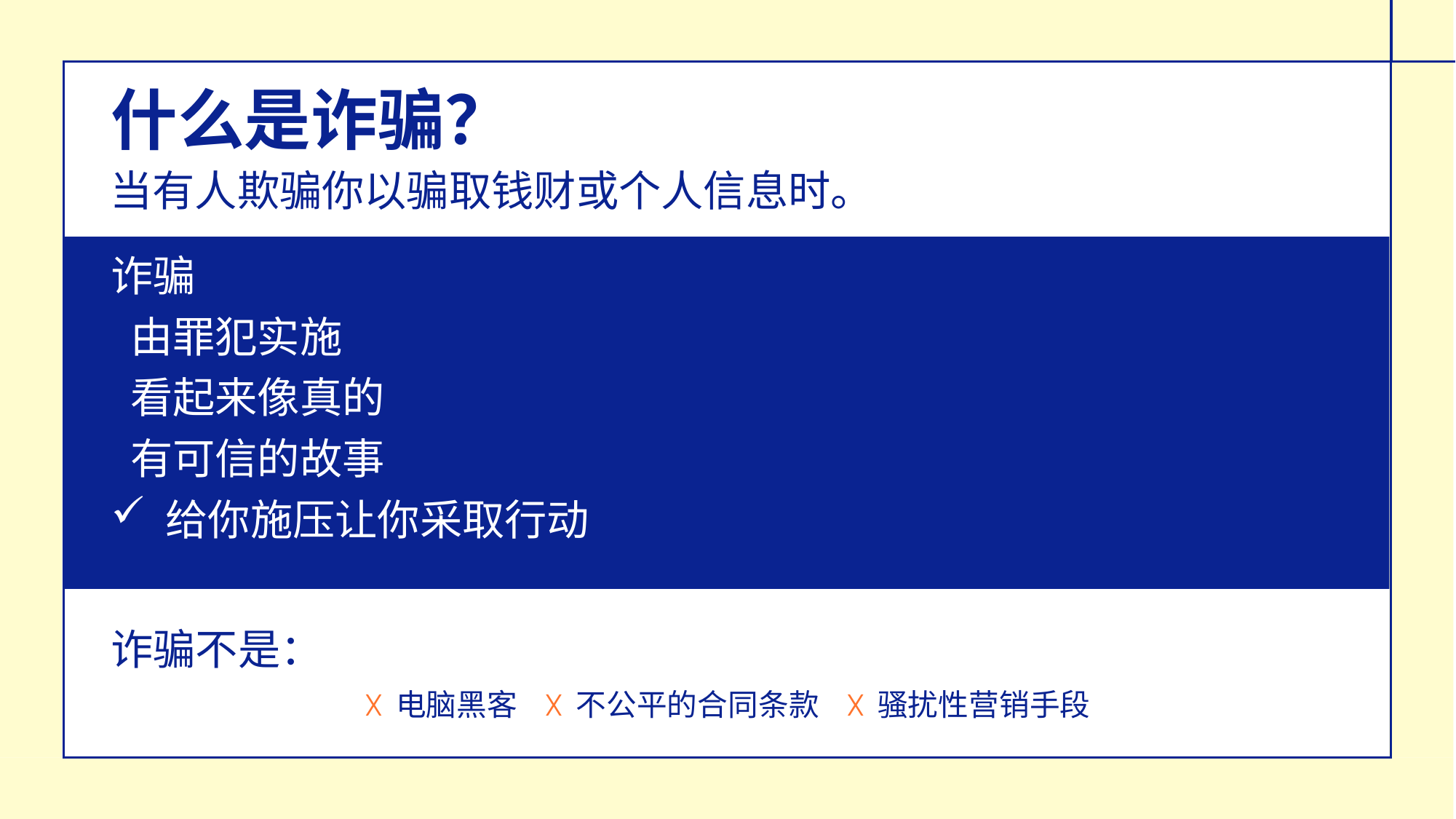

# 什么是诈骗？

当有人欺骗你以骗取钱财或个人信息时。

诈骗
 由罪犯实施
 看起来像真的
 有可信的故事
 给你施压让你采取行动
诈骗不是：
X 电脑黑客   X 不公平的合同条款   X 骚扰性营销手段